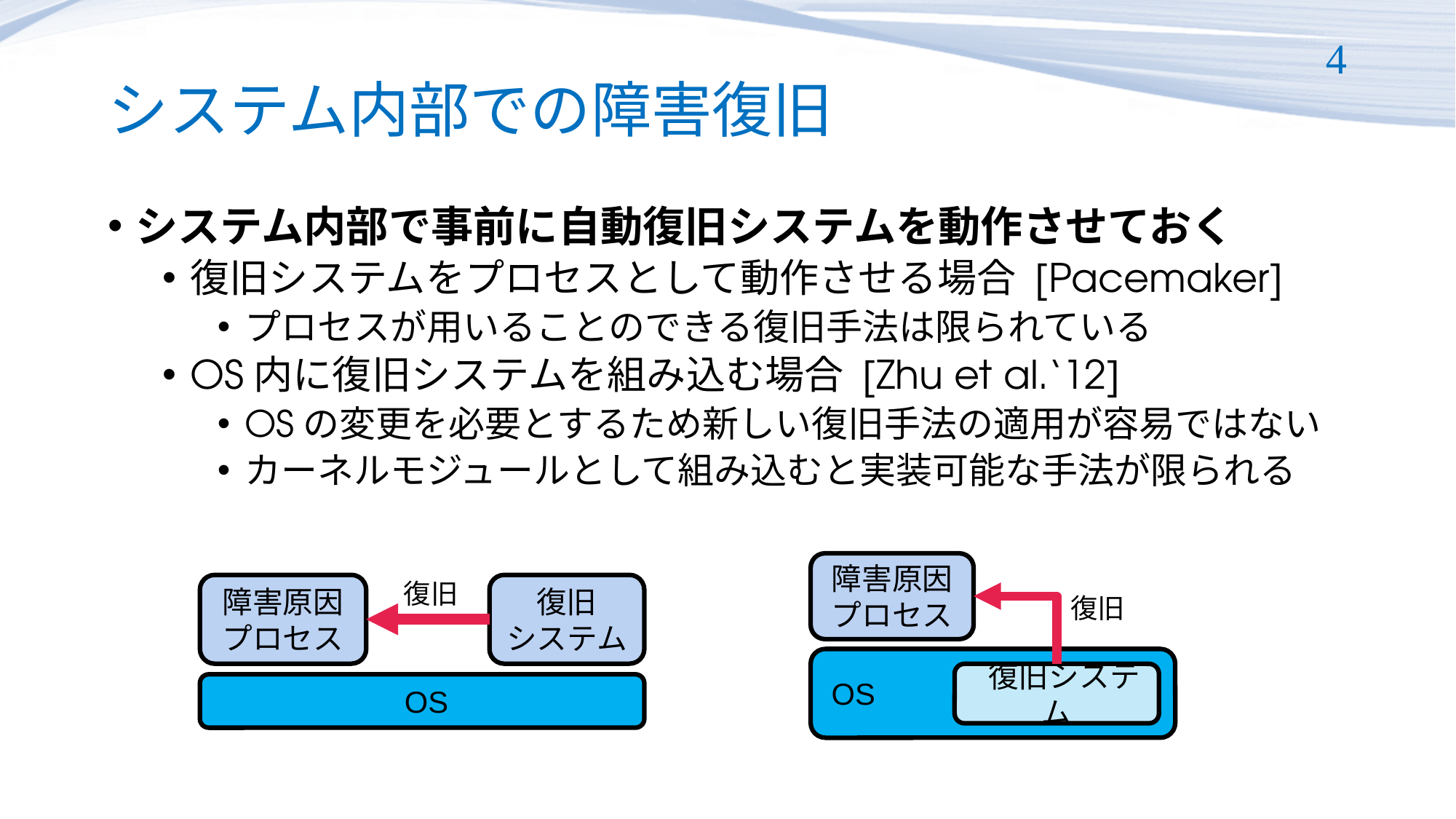

# システム内部での障害復旧
4
システム内部で事前に自動復旧システムを動作させておく
復旧システムをプロセスとして動作させる場合 [Pacemaker]
プロセスが用いることのできる復旧手法は限られている
OS内に復旧システムを組み込む場合 [Zhu et al.‘12]
OSの変更を必要とするため新しい復旧手法の適用が容易ではない
カーネルモジュールとして組み込むと実装可能な手法が限られる
障害原因プロセス
復旧
障害原因
プロセス
復旧
システム
復旧
 OS
 復旧システム
 OS